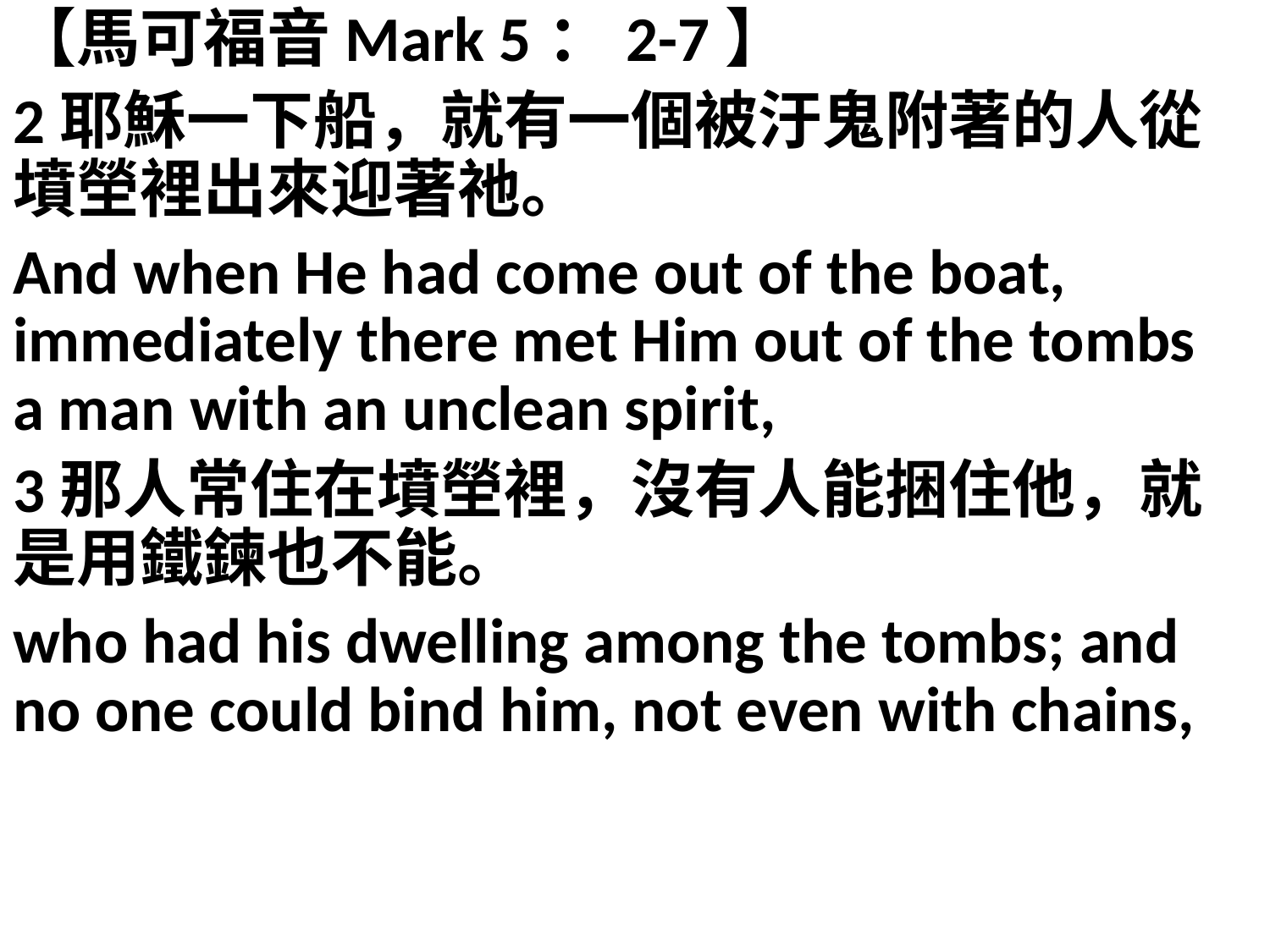

【馬可福音Mark 5：2-7】
2耶穌一下船，就有一個被汙鬼附著的人從墳塋裡出來迎著祂。
And when He had come out of the boat, immediately there met Him out of the tombs a man with an unclean spirit,
3那人常住在墳塋裡，沒有人能捆住他，就是用鐵鍊也不能。
who had his dwelling among the tombs; and no one could bind him, not even with chains,